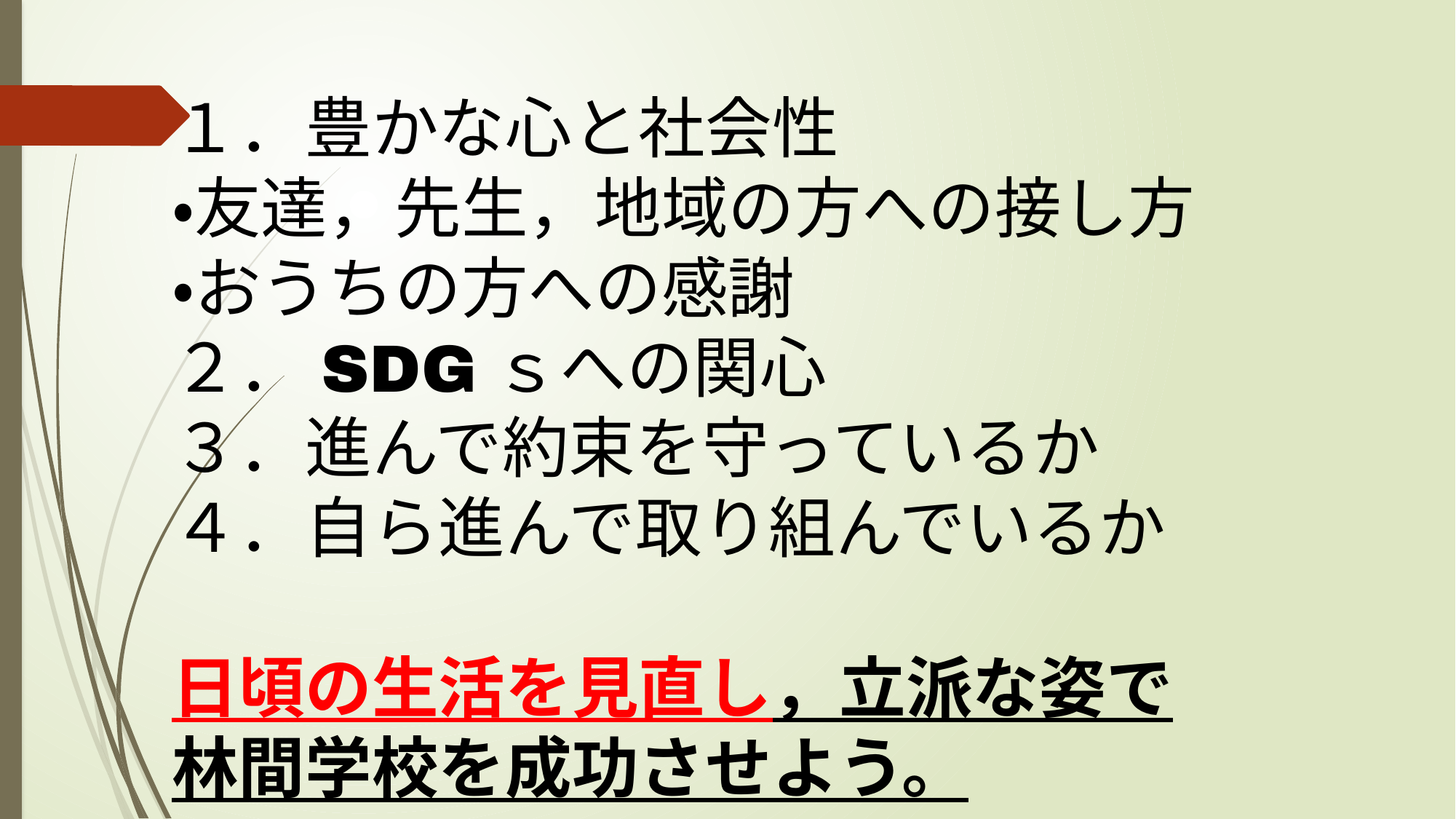

１．豊かな心と社会性
・友達，先生，地域の方への接し方
・おうちの方への感謝
２．SDGｓへの関心
３．進んで約束を守っているか
４．自ら進んで取り組んでいるか

日頃の生活を見直し，立派な姿で
林間学校を成功させよう。